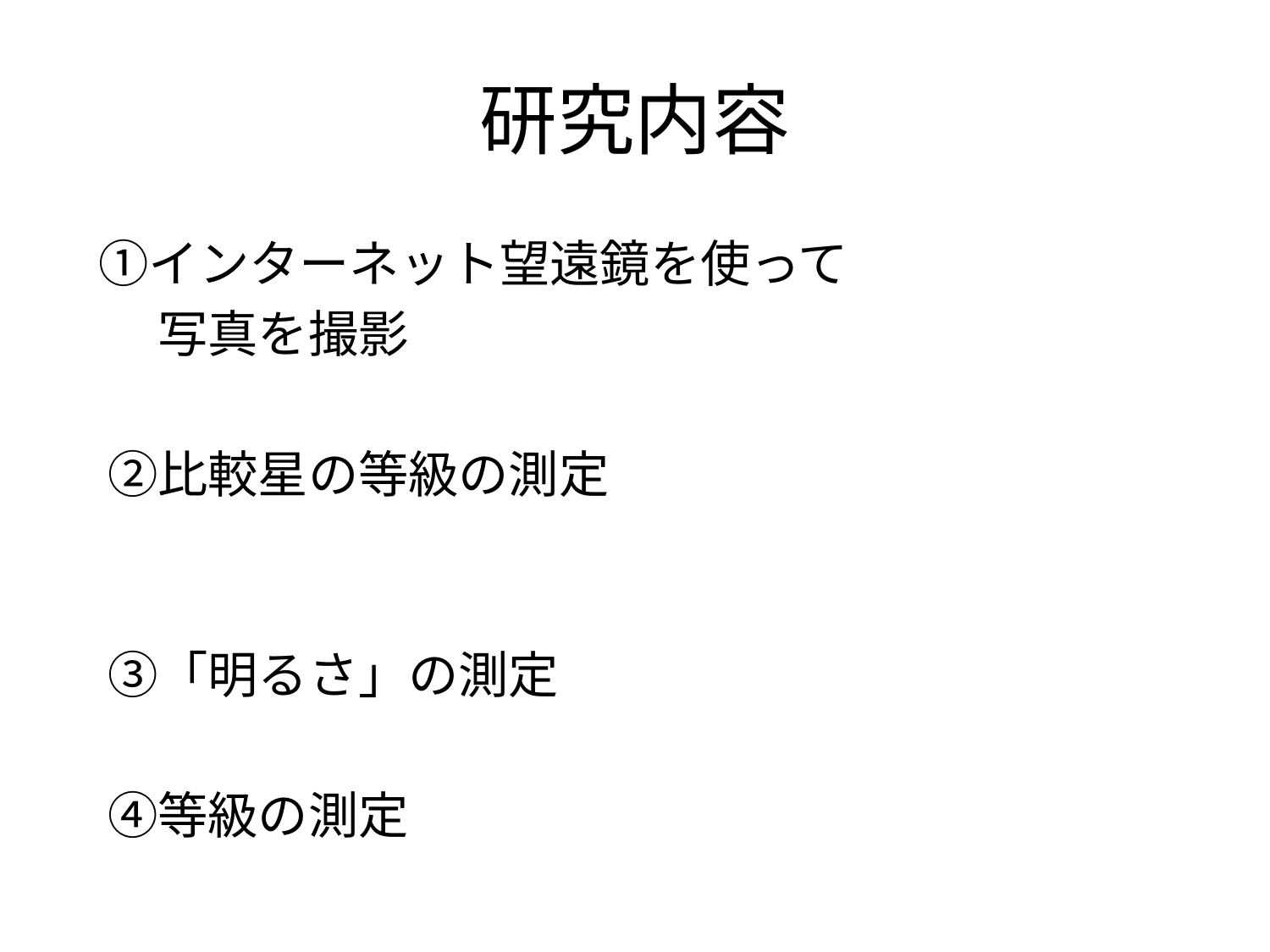

# 研究内容
　①インターネット望遠鏡を使って
　　写真を撮影

　②比較星の等級の測定

　③「明るさ」の測定

　④等級の測定